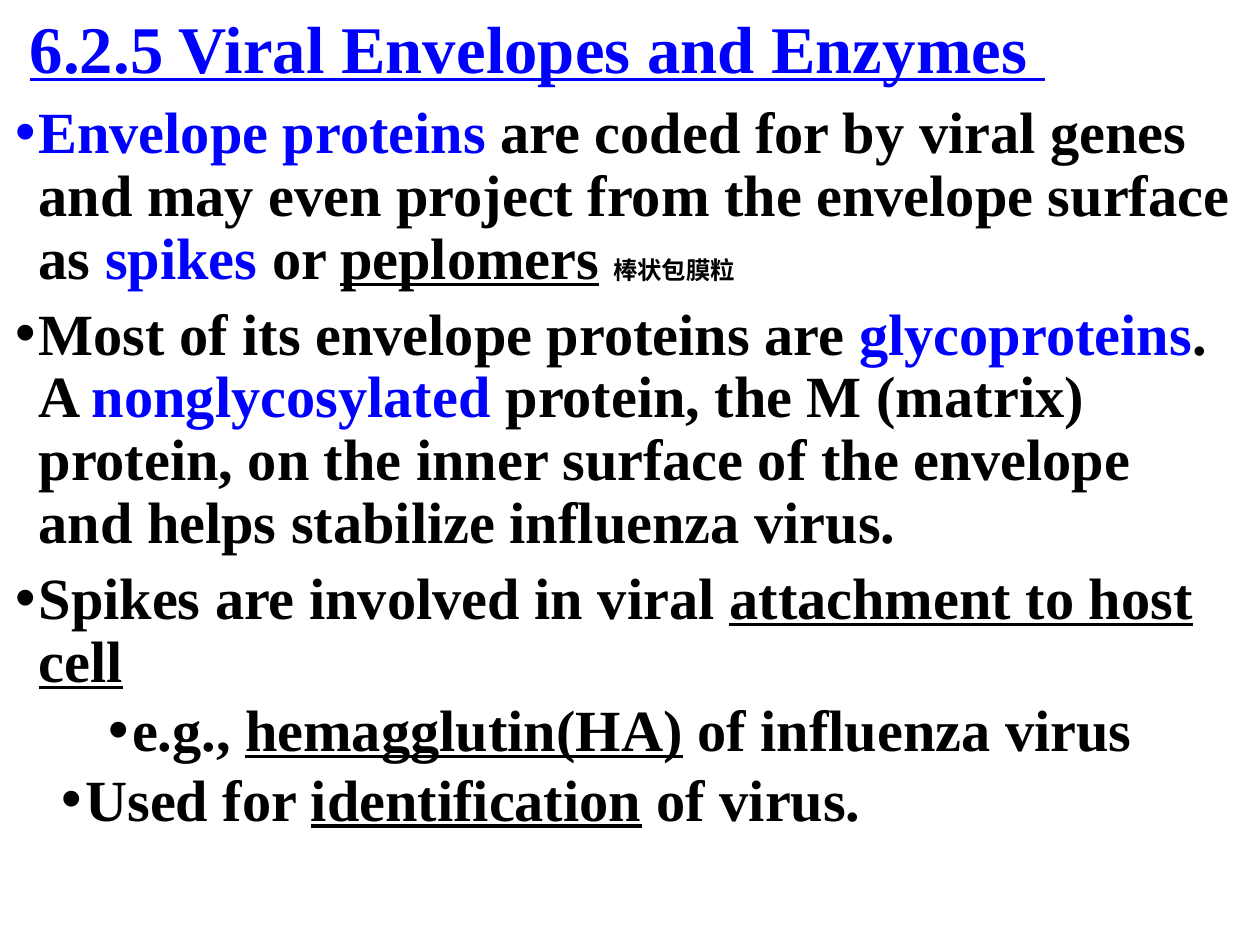

6.2.5 Viral Envelopes and Enzymes
Envelope proteins are coded for by viral genes and may even project from the envelope surface as spikes or peplomers棒状包膜粒
Most of its envelope proteins are glycoproteins. A nonglycosylated protein, the M (matrix) protein, on the inner surface of the envelope and helps stabilize influenza virus.
Spikes are involved in viral attachment to host cell
e.g., hemagglutin(HA) of influenza virus
Used for identification of virus.